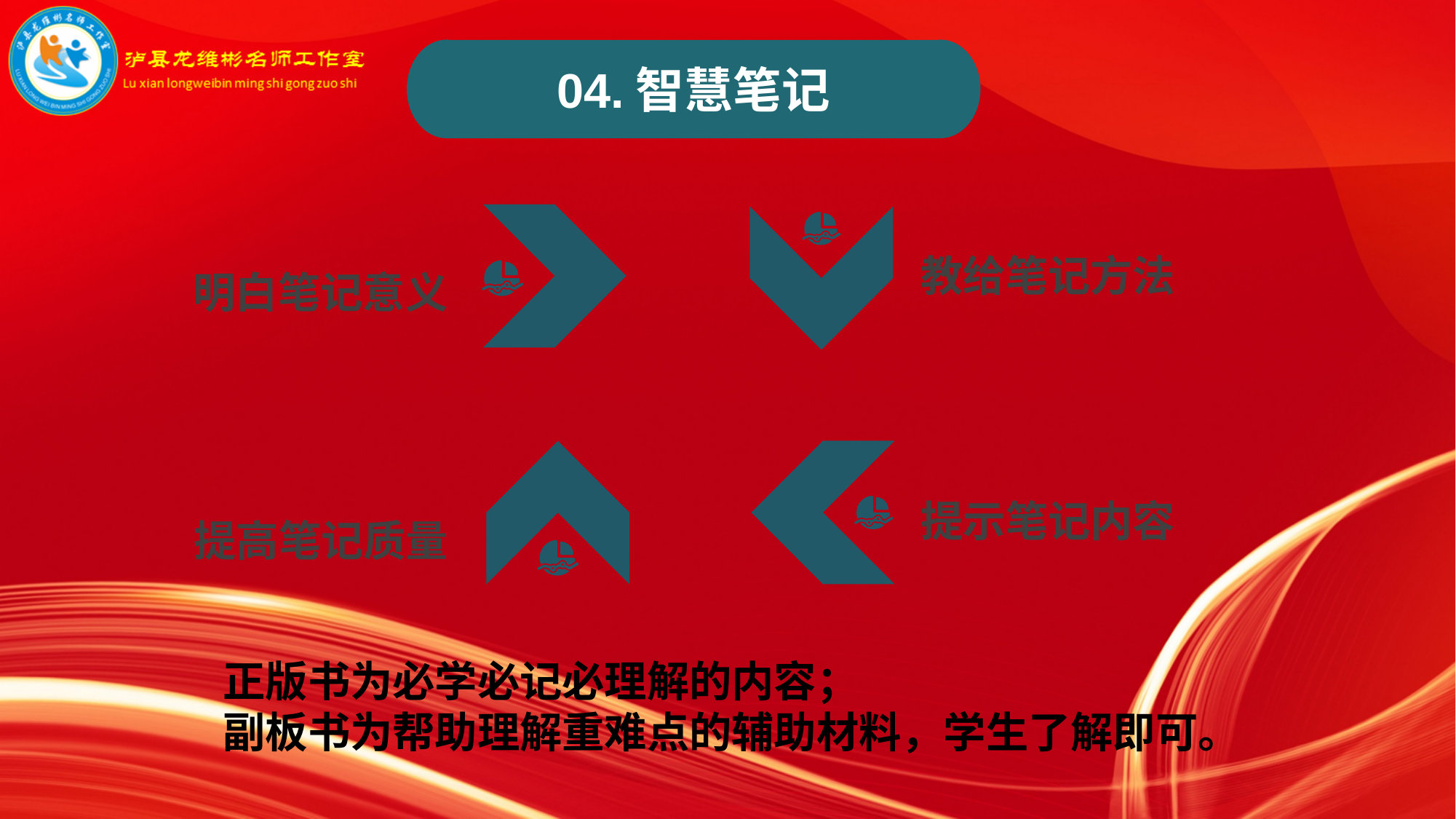

04.智慧笔记

教给笔记方法
明白笔记意义

提示笔记内容
提高笔记质量
正版书为必学必记必理解的内容；
副板书为帮助理解重难点的辅助材料，学生了解即可。